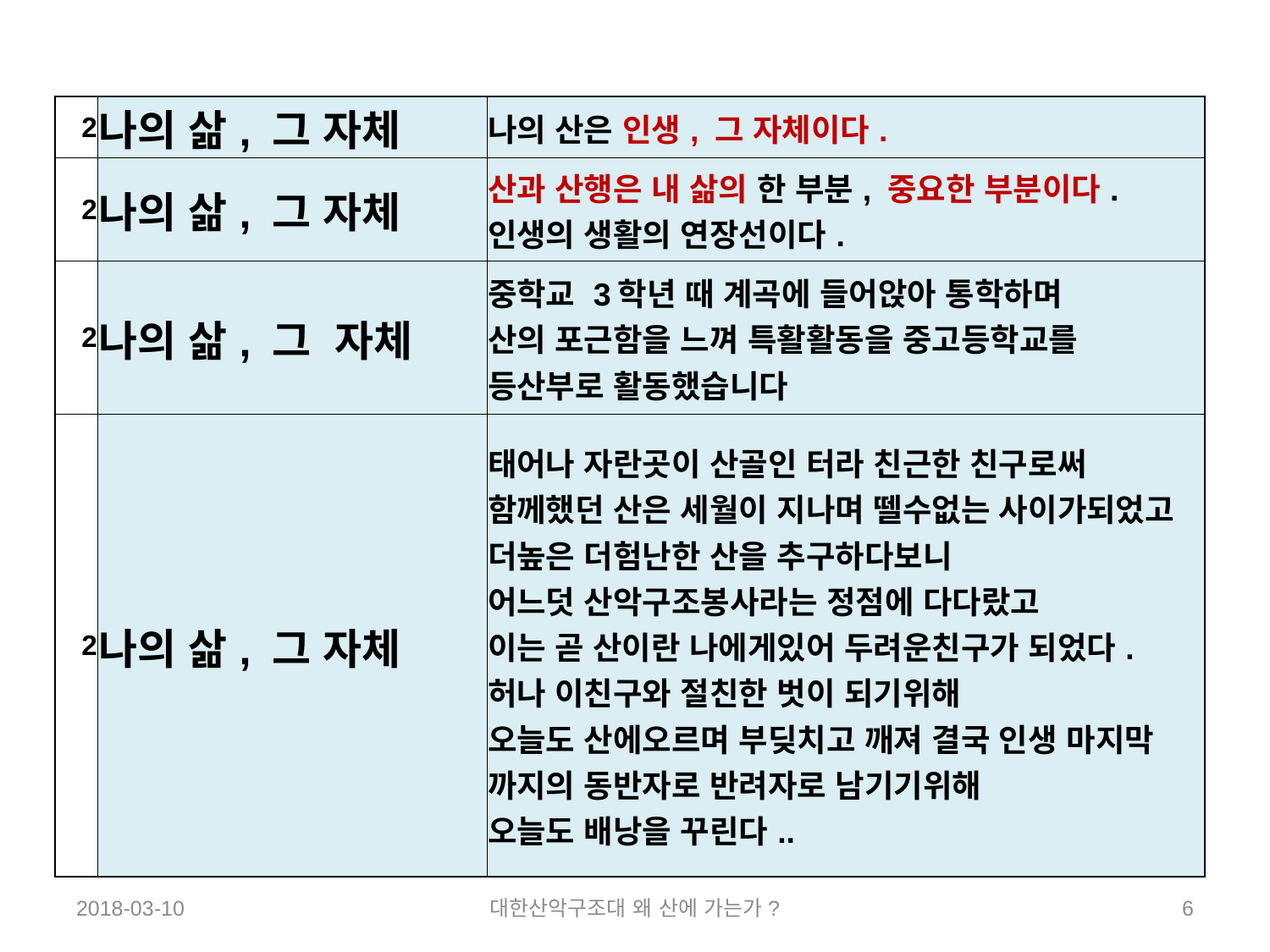

| 2 | 나의 삶, 그 자체 | 나의 산은 인생, 그 자체이다. |
| --- | --- | --- |
| 2 | 나의 삶, 그 자체 | 산과 산행은 내 삶의 한 부분, 중요한 부분이다. 인생의 생활의 연장선이다. |
| 2 | 나의 삶, 그 자체 | 중학교 3학년 때 계곡에 들어앉아 통학하며 산의 포근함을 느껴 특활활동을 중고등학교를 등산부로 활동했습니다 |
| 2 | 나의 삶, 그 자체 | 태어나 자란곳이 산골인 터라 친근한 친구로써 함께했던 산은 세월이 지나며 뗄수없는 사이가되었고 더높은 더험난한 산을 추구하다보니 어느덧 산악구조봉사라는 정점에 다다랐고 이는 곧 산이란 나에게있어 두려운친구가 되었다. 허나 이친구와 절친한 벗이 되기위해 오늘도 산에오르며 부딪치고 깨져 결국 인생 마지막 까지의 동반자로 반려자로 남기기위해 오늘도 배낭을 꾸린다.. |
2018-03-10
대한산악구조대 왜 산에 가는가?
6